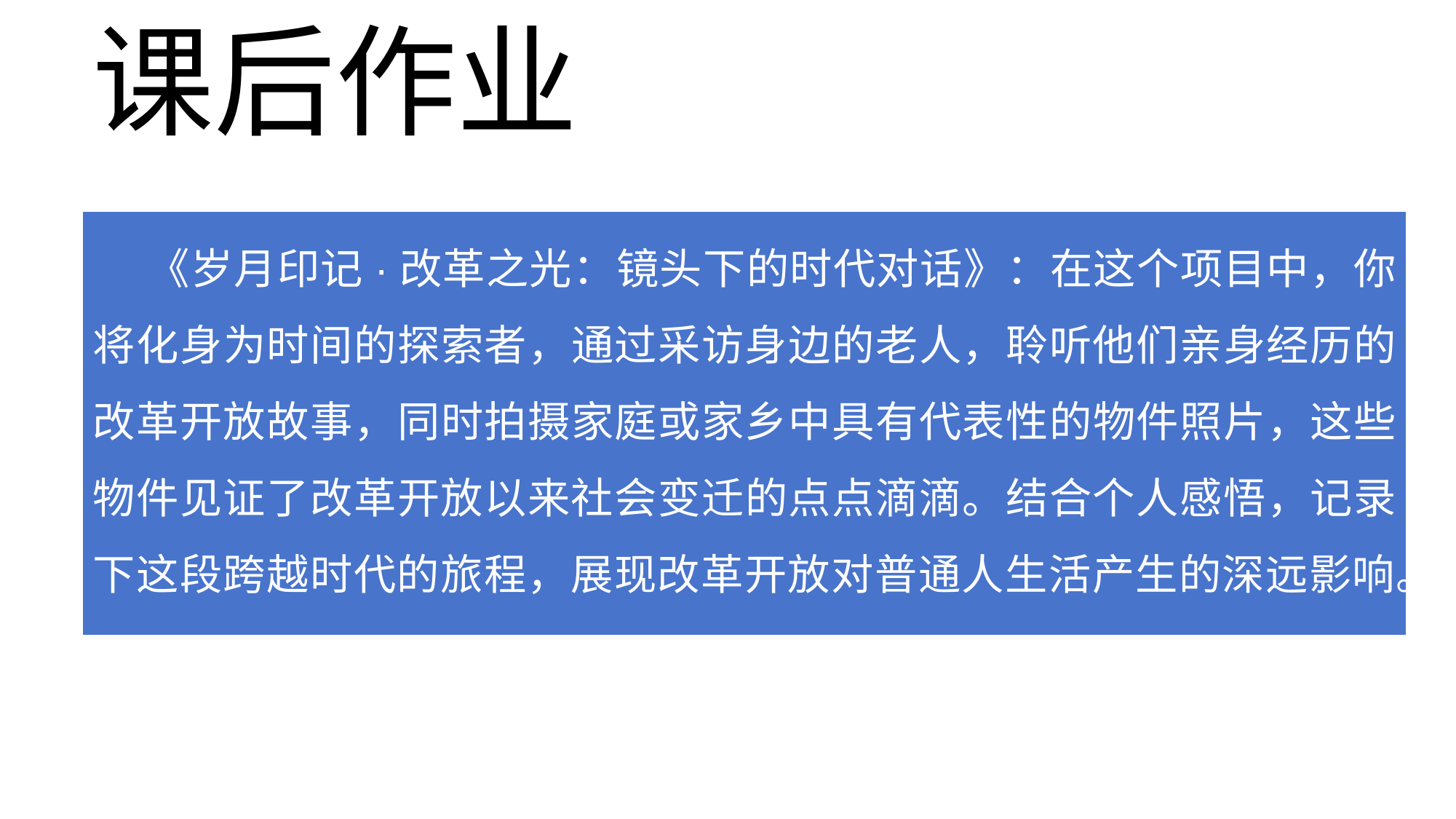

课后作业
《岁月印记·改革之光：镜头下的时代对话》：在这个项目中，你将化身为时间的探索者，通过采访身边的老人，聆听他们亲身经历的改革开放故事，同时拍摄家庭或家乡中具有代表性的物件照片，这些物件见证了改革开放以来社会变迁的点点滴滴。结合个人感悟，记录下这段跨越时代的旅程，展现改革开放对普通人生活产生的深远影响。